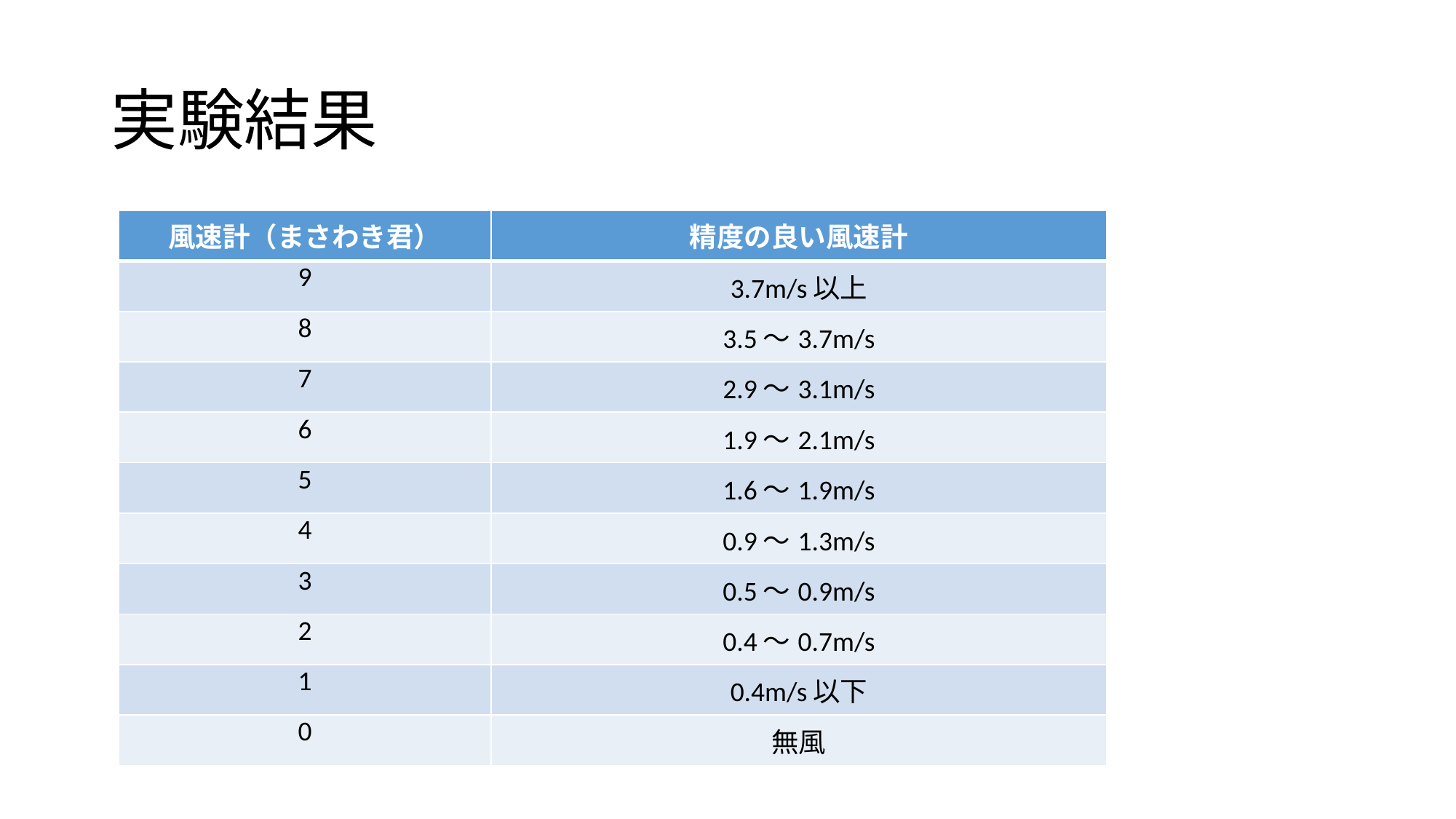

# 実験結果
| 風速計（まさわき君） | 精度の良い風速計 |
| --- | --- |
| 9 | 3.7m/s以上 |
| 8 | 3.5～3.7m/s |
| 7 | 2.9～3.1m/s |
| 6 | 1.9～2.1m/s |
| 5 | 1.6～1.9m/s |
| 4 | 0.9～1.3m/s |
| 3 | 0.5～0.9m/s |
| 2 | 0.4～0.7m/s |
| 1 | 0.4m/s以下 |
| 0 | 無風 |